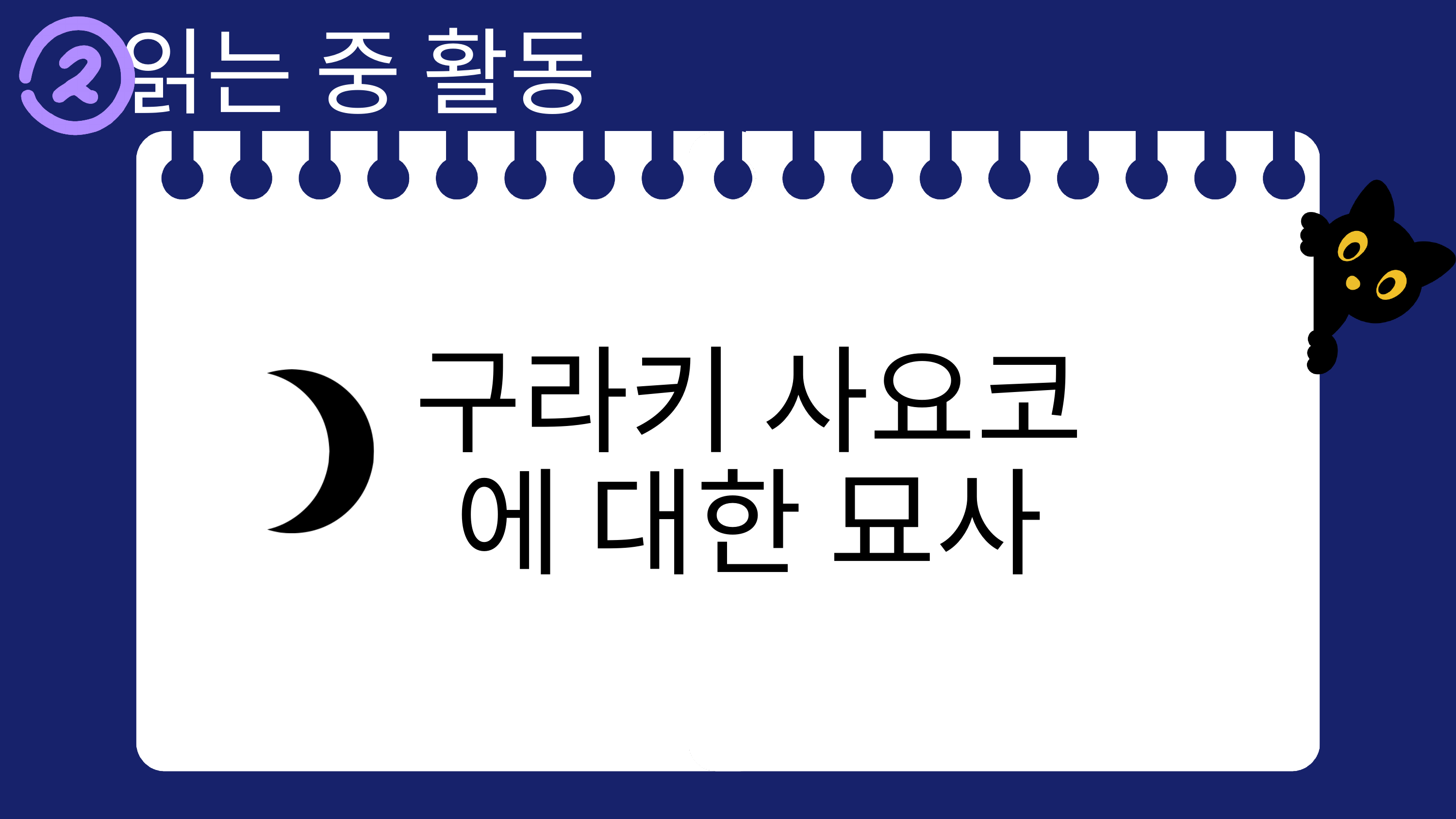

읽는 중 활동

구라키 사요코
에 대한 묘사